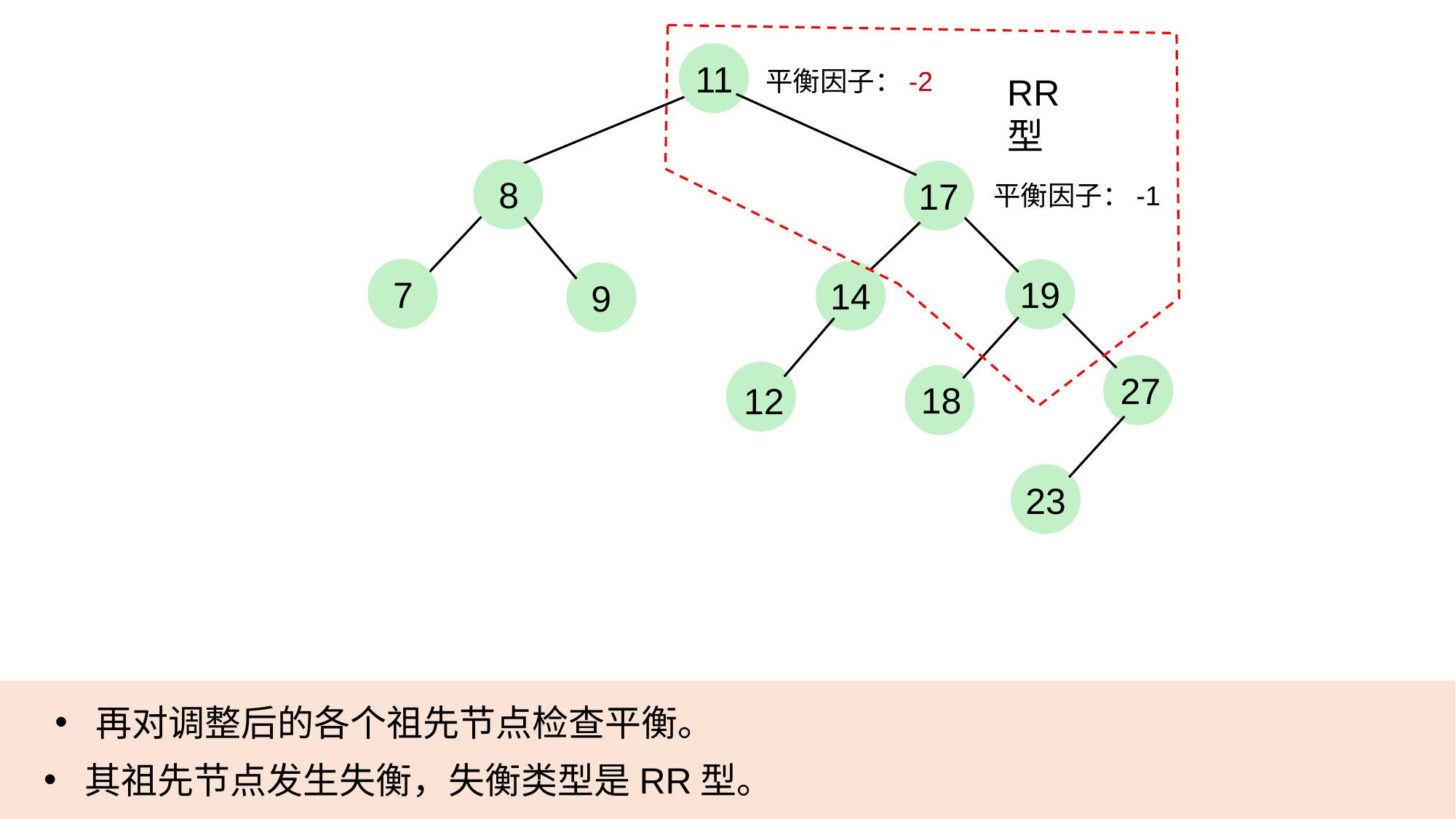

11
平衡因子：-2
RR型

8
17
平衡因子：-1

7
19
14
9

27

18
12

23

再对调整后的各个祖先节点检查平衡。
其祖先节点发生失衡，失衡类型是RR型。